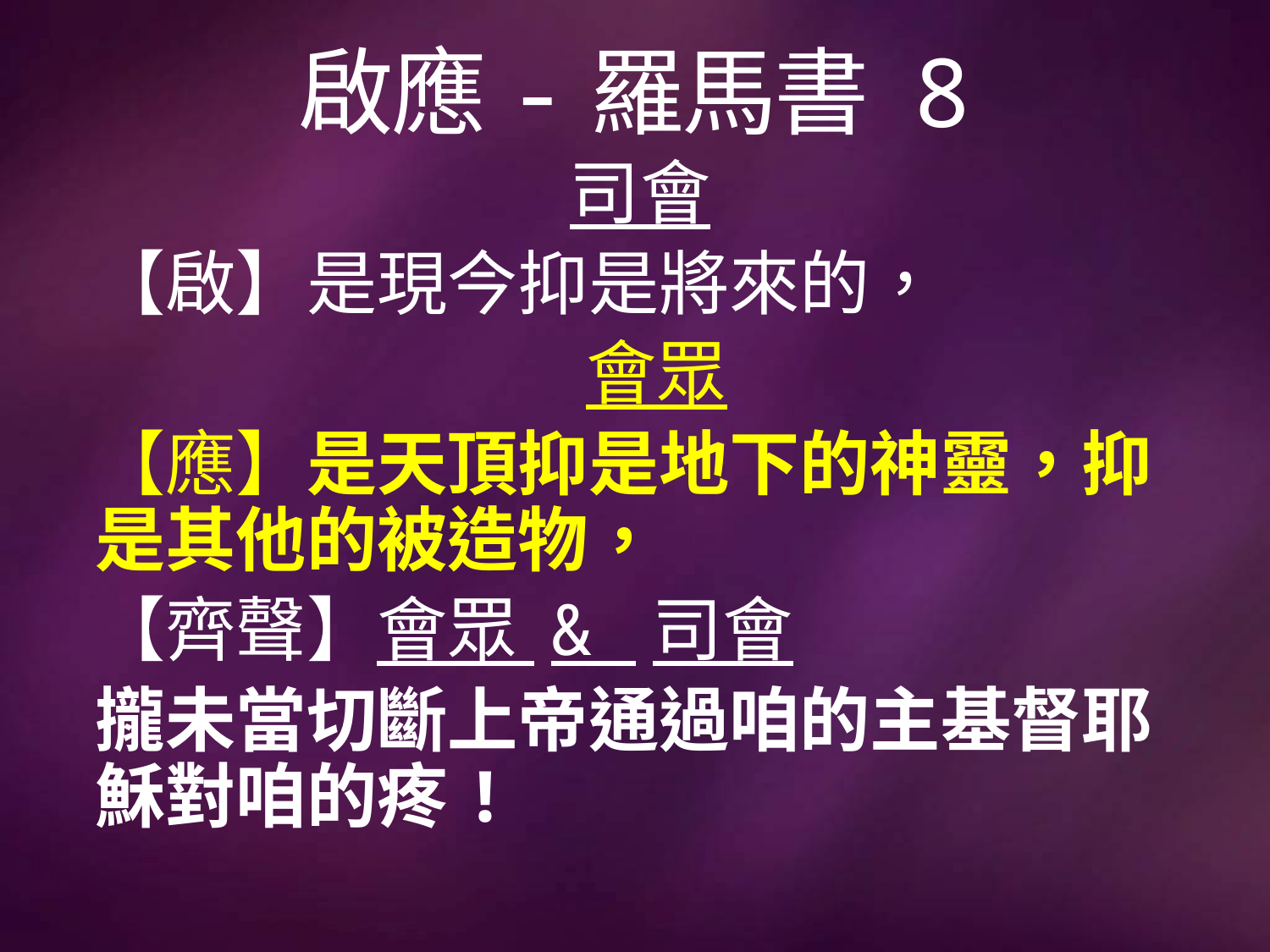

# 啟應-羅馬書 8
司會
【啟】是現今抑是將來的，
 會眾
【應】是天頂抑是地下的神靈，抑是其他的被造物，
【齊聲】會眾 & 司會
攏未當切斷上帝通過咱的主基督耶穌對咱的疼!